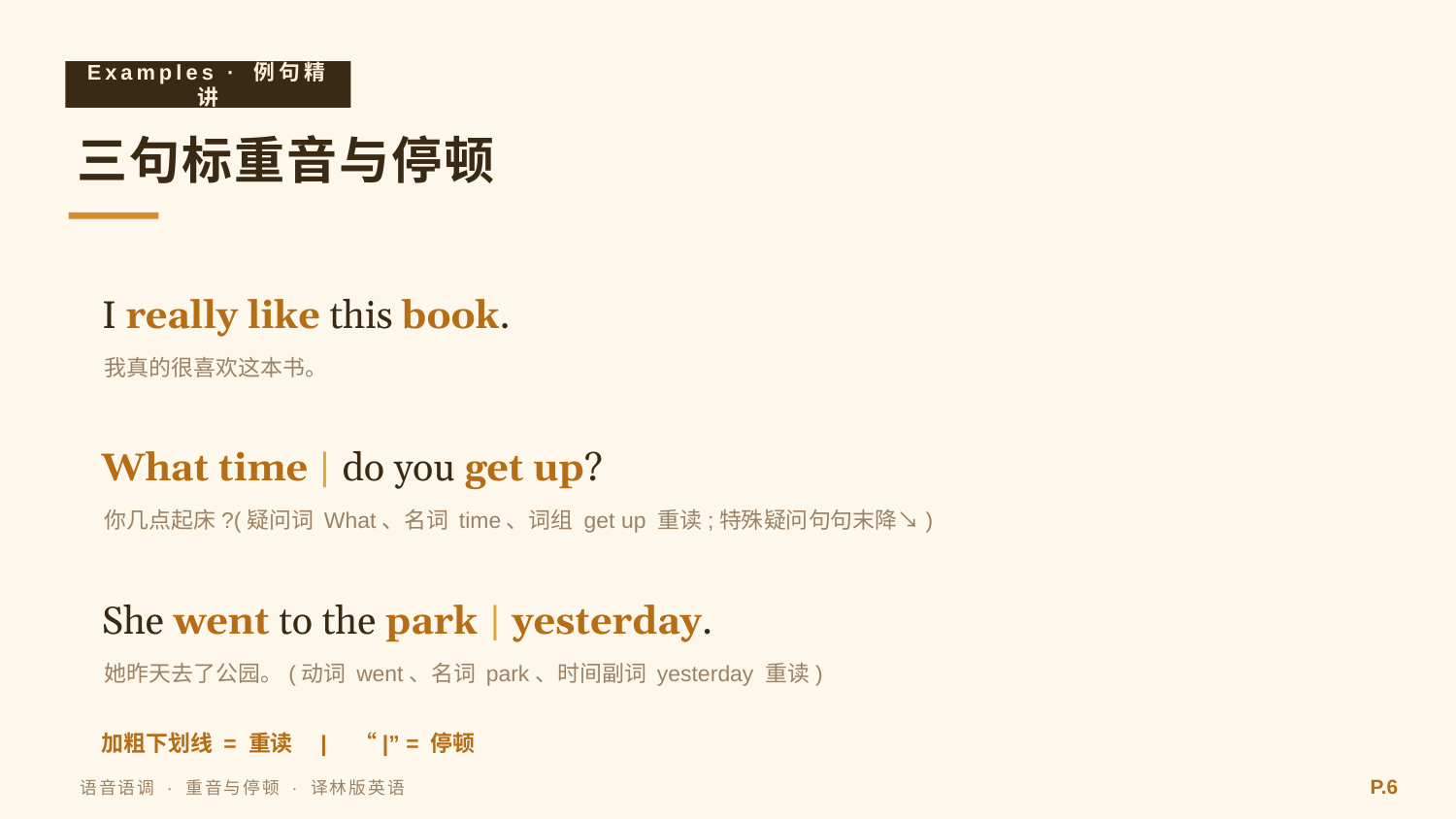

Examples · 例句精讲

三句标重音与停顿

I really like this book.
我真的很喜欢这本书。
What time | do you get up?
你几点起床?(疑问词 What、名词 time、词组 get up 重读;特殊疑问句句末降↘)
She went to the park | yesterday.
她昨天去了公园。(动词 went、名词 park、时间副词 yesterday 重读)
加粗下划线 = 重读　|　“|” = 停顿
P.6
语音语调 · 重音与停顿 · 译林版英语